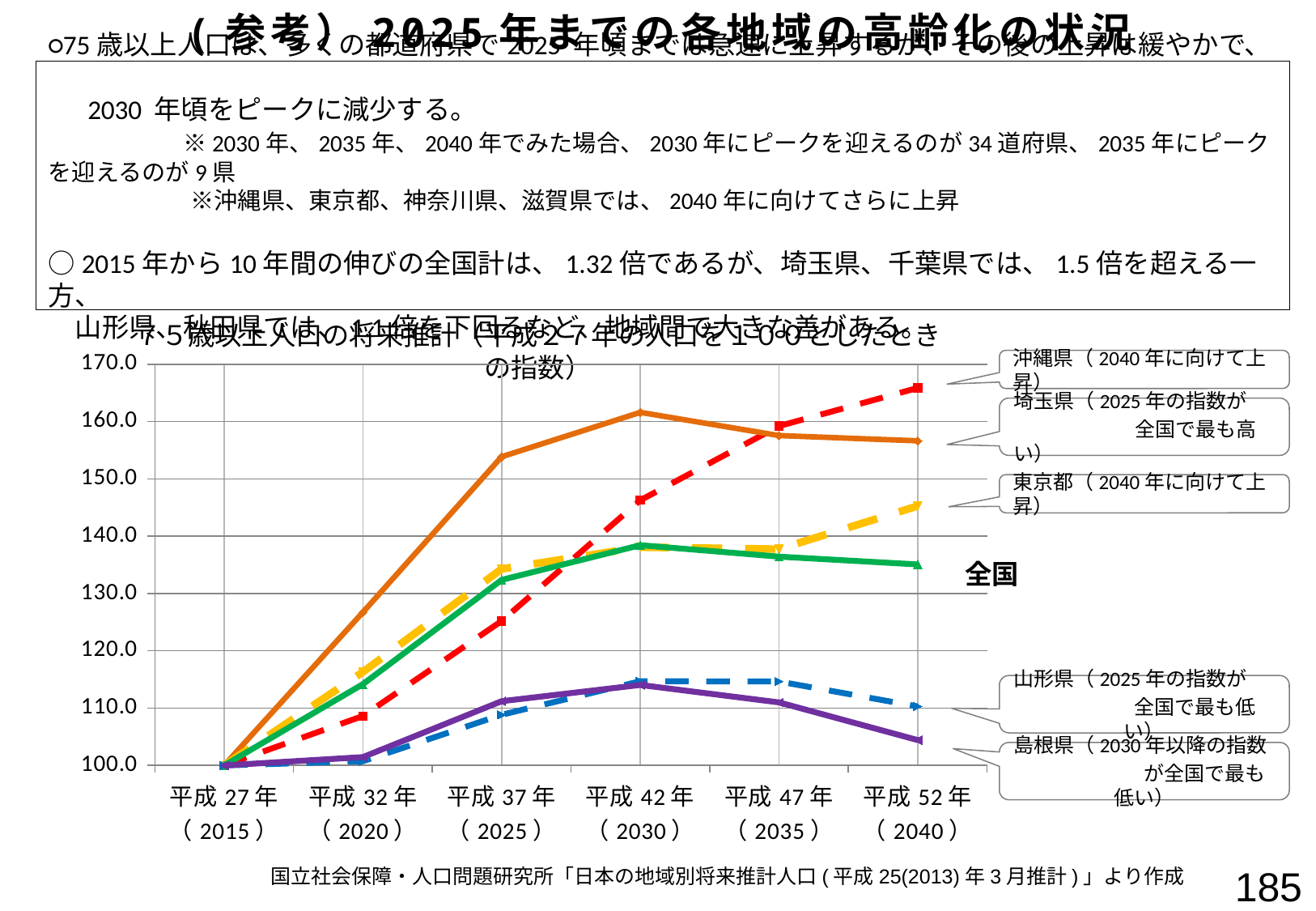

(参考）2025年までの各地域の高齢化の状況
# ○75歳以上人口は、多くの都道府県で2025 年頃までは急速に上昇するが、その後の上昇は緩やかで、　 　2030 年頃をピークに減少する。 　　　　　※2030年、2035年、2040年でみた場合、2030年にピークを迎えるのが34道府県、2035年にピークを迎えるのが9県 　　　　　　※沖縄県、東京都、神奈川県、滋賀県では、2040年に向けてさらに上昇 ○2015年から10年間の伸びの全国計は、1.32倍であるが、埼玉県、千葉県では、1.5倍を超える一方、 　山形県、秋田県では、1.1倍を下回るなど、地域間で大きな差がある。
７５歳以上人口の将来推計（平成２７年の人口を１００としたときの指数）

[unsupported chart]

沖縄県（2040年に向けて上昇）
埼玉県（2025年の指数が
　　　　　　全国で最も高い）
東京都（2040年に向けて上昇）
全国
山形県（2025年の指数が
　　　　　全国で最も低い）
島根県（2030年以降の指数
　　　　　　が全国で最も低い）
国立社会保障・人口問題研究所「日本の地域別将来推計人口(平成25(2013)年3月推計)」より作成
185